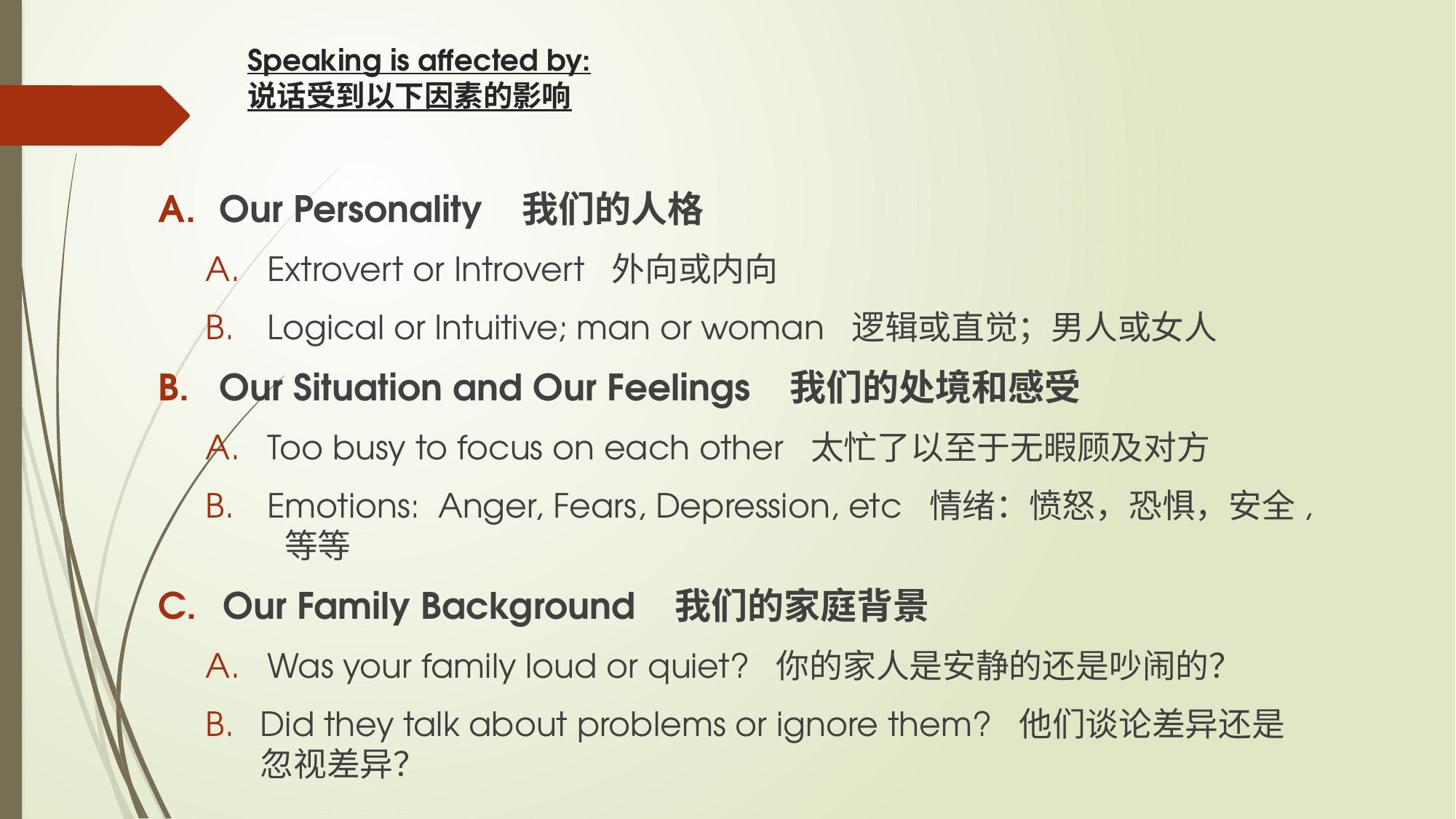

# Speaking is affected by: 说话受到以下因素的影响
Our Personality   我们的人格
Extrovert or Introvert  外向或内向
Logical or Intuitive; man or woman  逻辑或直觉；男人或女人
Our Situation and Our Feelings   我们的处境和感受
Too busy to focus on each other  太忙了以至于无暇顾及对方
Emotions:  Anger, Fears, Depression, etc  情绪：愤怒，恐惧，安全, 等等
 Our Family Background   我们的家庭背景
Was your family loud or quiet?  你的家人是安静的还是吵闹的？
Did they talk about problems or ignore them?  他们谈论差异还是忽视差异？